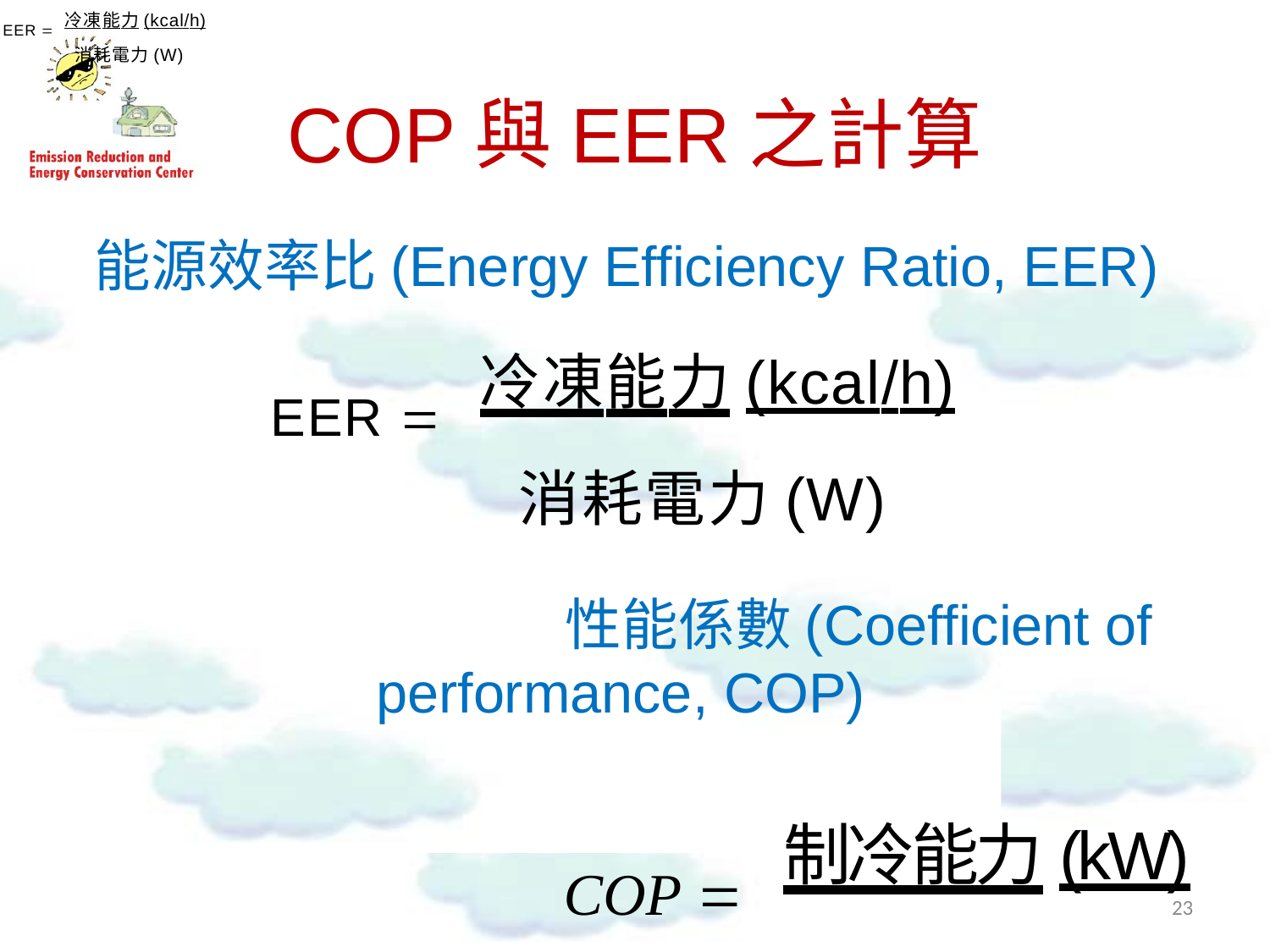

EER = 冷凍能力(kcal/h)
消耗電力(W)

COP與EER之計算
能源效率比(Energy Efficiency Ratio, EER)
EER = 冷凍能力(kcal/h)
消耗電力(W)

性能係數(Coefficient of performance, COP)

COP = 制冷能力(kW)
輸入電力(kW)
23